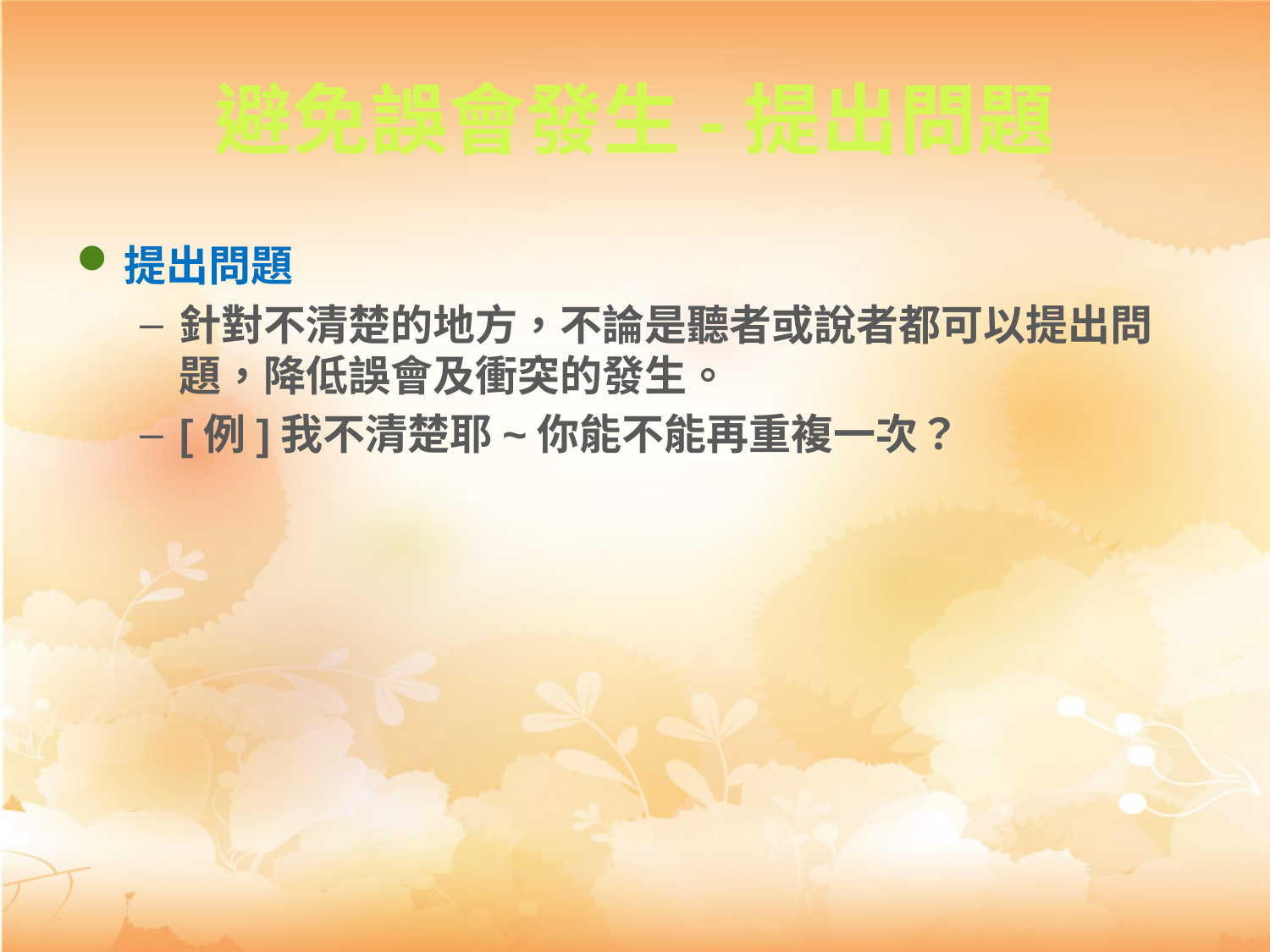

# 避免誤會發生-提出問題
提出問題
針對不清楚的地方，不論是聽者或說者都可以提出問題，降低誤會及衝突的發生。
[例]我不清楚耶~你能不能再重複一次？